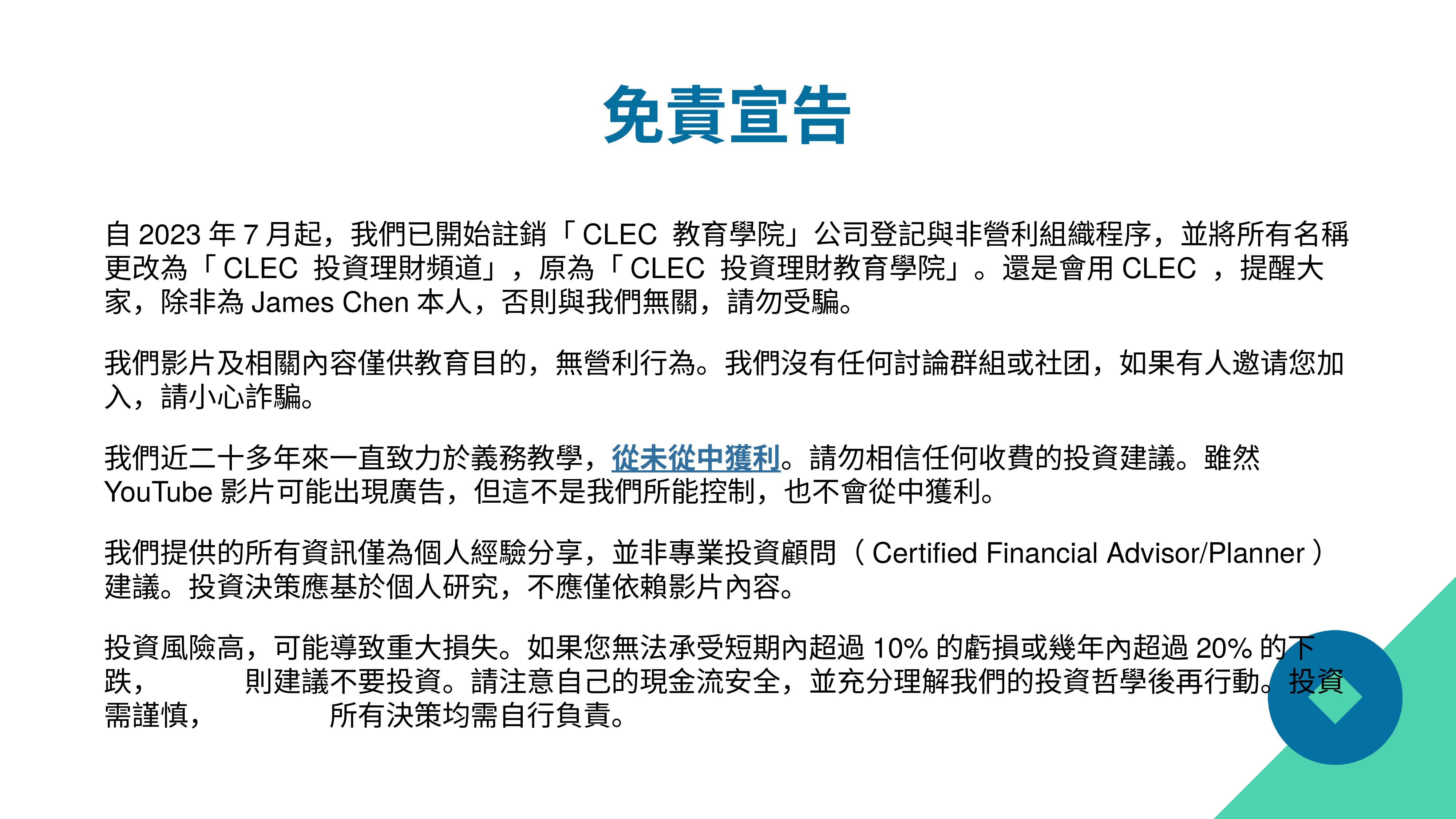

# 免責宣告
自2023年7月起，我們已開始註銷「CLEC 教育學院」公司登記與非營利組織程序，並將所有名稱更改為「CLEC 投資理財頻道」，原為「CLEC 投資理財教育學院」。還是會用CLEC ，提醒大家，除非為James Chen本人，否則與我們無關，請勿受騙。
我們影片及相關內容僅供教育目的，無營利行為。我們沒有任何討論群組或社团，如果有人邀请您加入，請小心詐騙。
我們近二十多年來一直致力於義務教學，從未從中獲利。請勿相信任何收費的投資建議。雖然YouTube影片可能出現廣告，但這不是我們所能控制，也不會從中獲利。
我們提供的所有資訊僅為個人經驗分享，並非專業投資顧問（Certified Financial Advisor/Planner）建議。投資決策應基於個人研究，不應僅依賴影片內容。
投資風險高，可能導致重大損失。如果您無法承受短期內超過10%的虧損或幾年內超過20%的下跌，　　　則建議不要投資。請注意自己的現金流安全，並充分理解我們的投資哲學後再行動。投資需謹慎，　　　　所有決策均需自行負責。